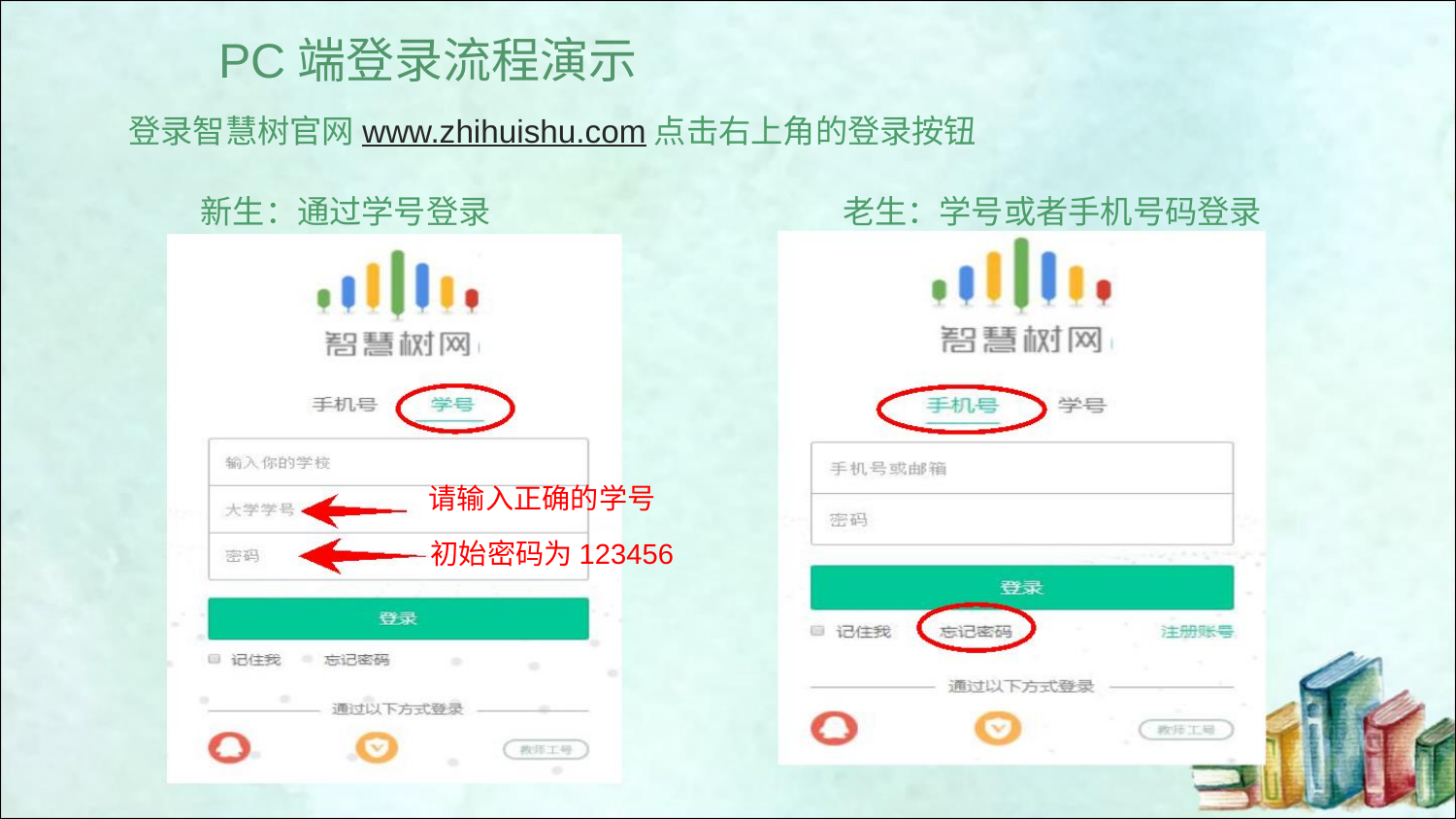

PC端登录流程演示
登录智慧树官网www.zhihuishu.com点击右上角的登录按钮
新生：通过学号登录
老生：学号或者手机号码登录
请输入正确的学号
初始密码为123456